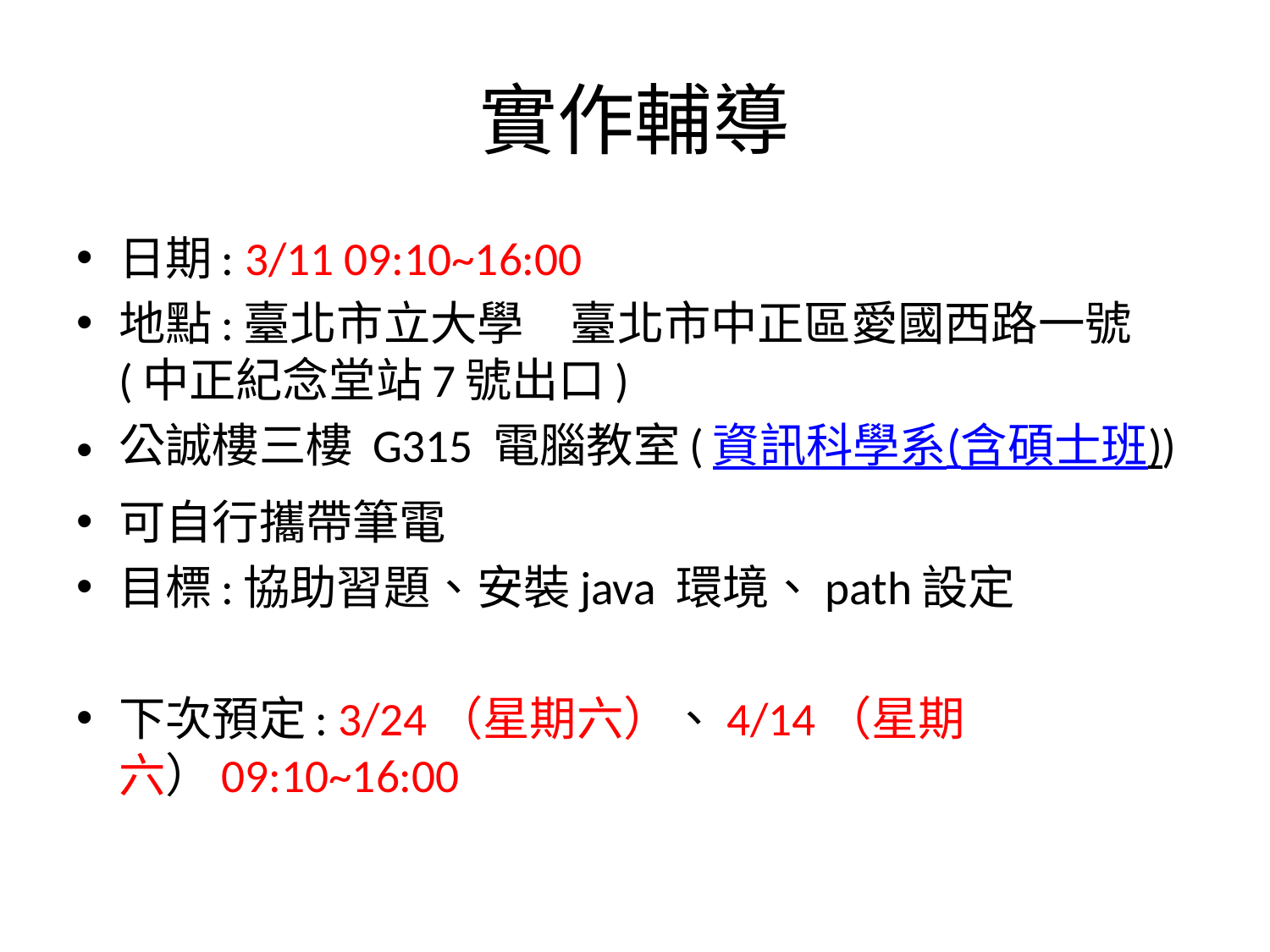

# 實作輔導
日期: 3/11 09:10~16:00
地點:臺北市立大學　臺北市中正區愛國西路一號 (中正紀念堂站7號出口)
公誠樓三樓 G315 電腦教室(資訊科學系(含碩士班))
可自行攜帶筆電
目標:協助習題、安裝java 環境、path設定

下次預定: 3/24（星期六）、4/14（星期六）09:10~16:00